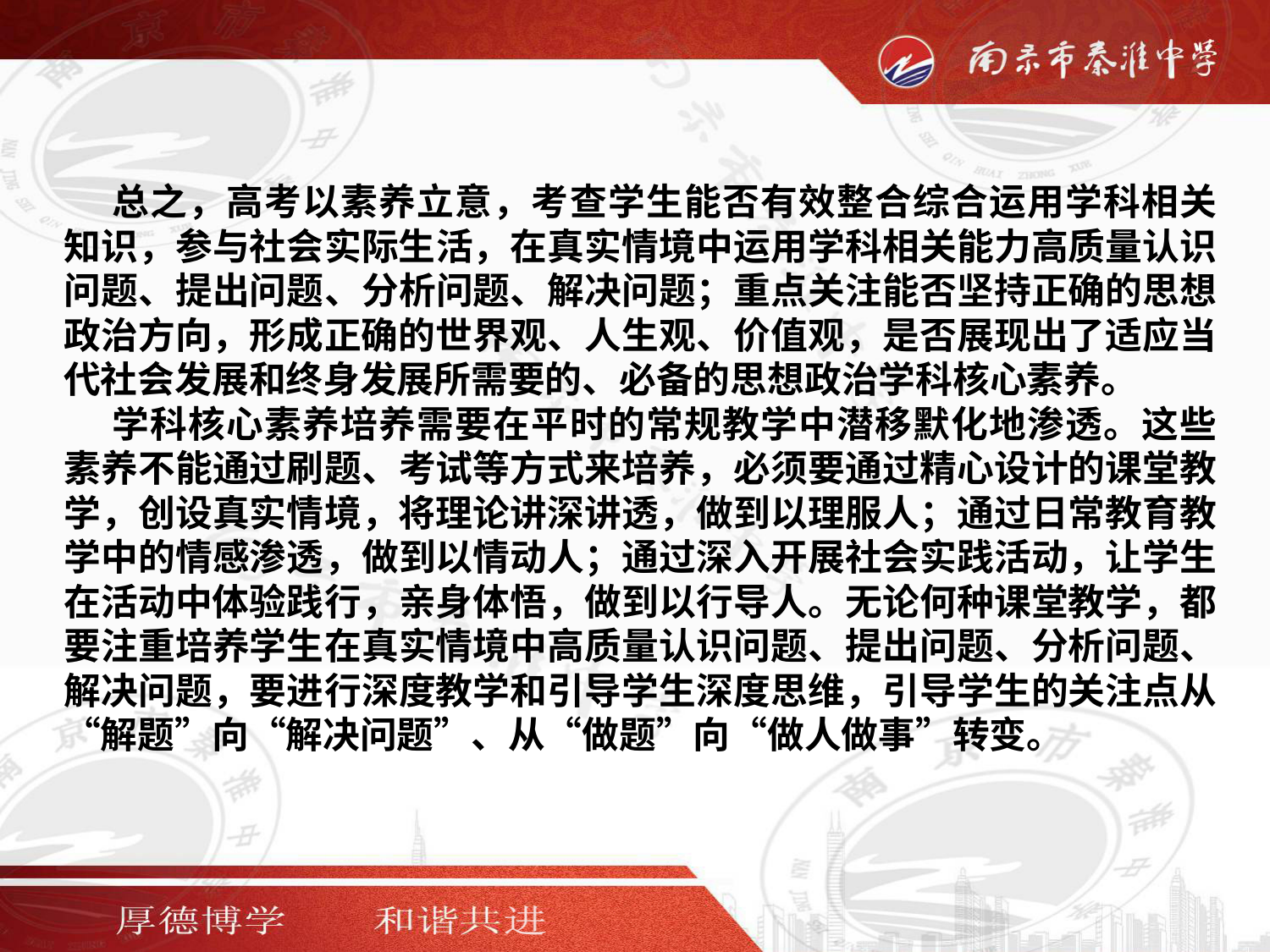

总之，高考以素养立意，考查学生能否有效整合综合运用学科相关知识，参与社会实际生活，在真实情境中运用学科相关能力高质量认识问题、提出问题、分析问题、解决问题；重点关注能否坚持正确的思想政治方向，形成正确的世界观、人生观、价值观，是否展现出了适应当代社会发展和终身发展所需要的、必备的思想政治学科核心素养。
    学科核心素养培养需要在平时的常规教学中潜移默化地渗透。这些素养不能通过刷题、考试等方式来培养，必须要通过精心设计的课堂教学，创设真实情境，将理论讲深讲透，做到以理服人；通过日常教育教学中的情感渗透，做到以情动人；通过深入开展社会实践活动，让学生在活动中体验践行，亲身体悟，做到以行导人。无论何种课堂教学，都要注重培养学生在真实情境中高质量认识问题、提出问题、分析问题、解决问题，要进行深度教学和引导学生深度思维，引导学生的关注点从“解题”向“解决问题”、从“做题”向“做人做事”转变。
#